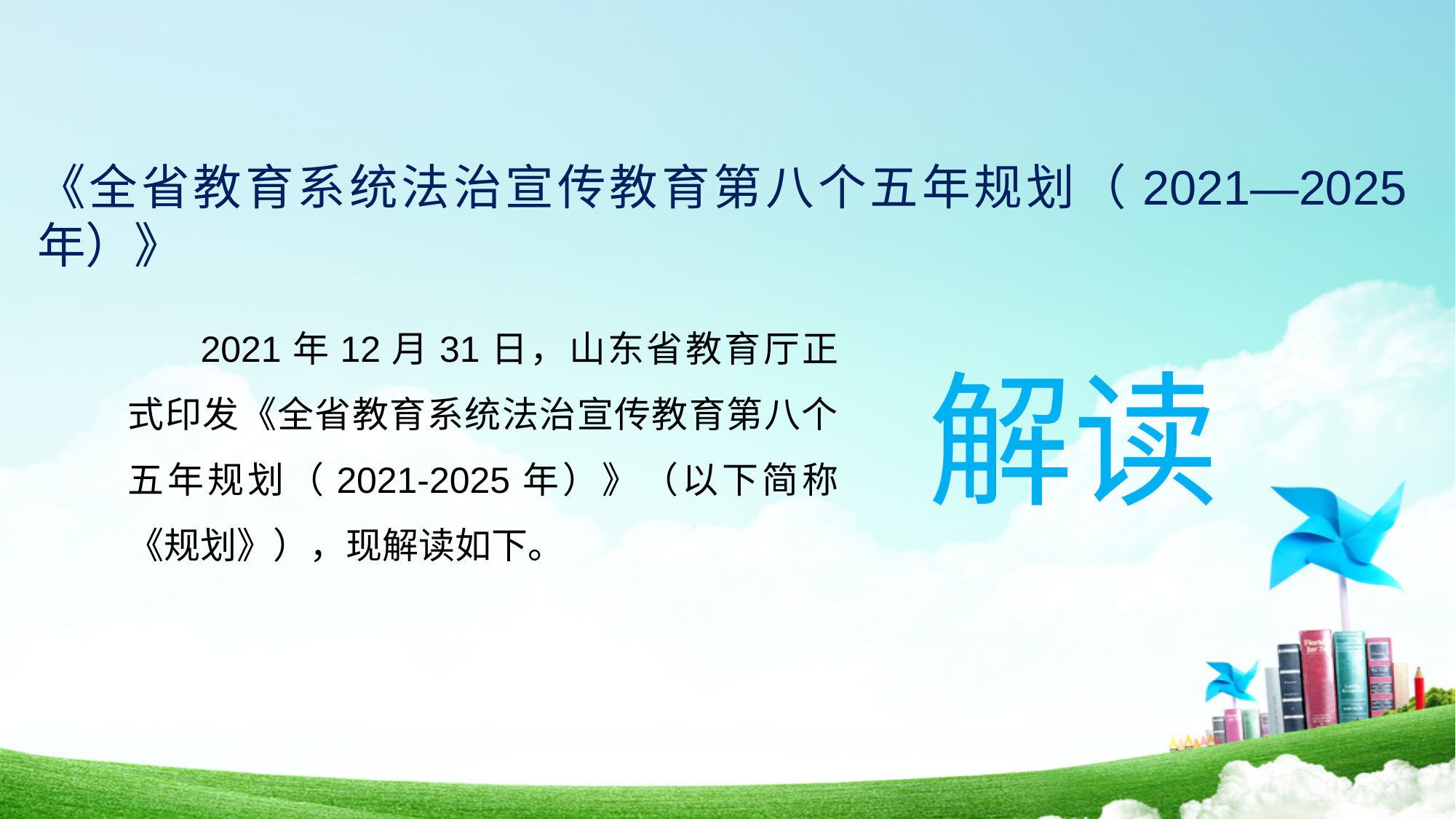

《全省教育系统法治宣传教育第八个五年规划（2021—2025年）》
2021年12月31日，山东省教育厅正式印发《全省教育系统法治宣传教育第八个五年规划（2021-2025年）》（以下简称《规划》），现解读如下。
解读